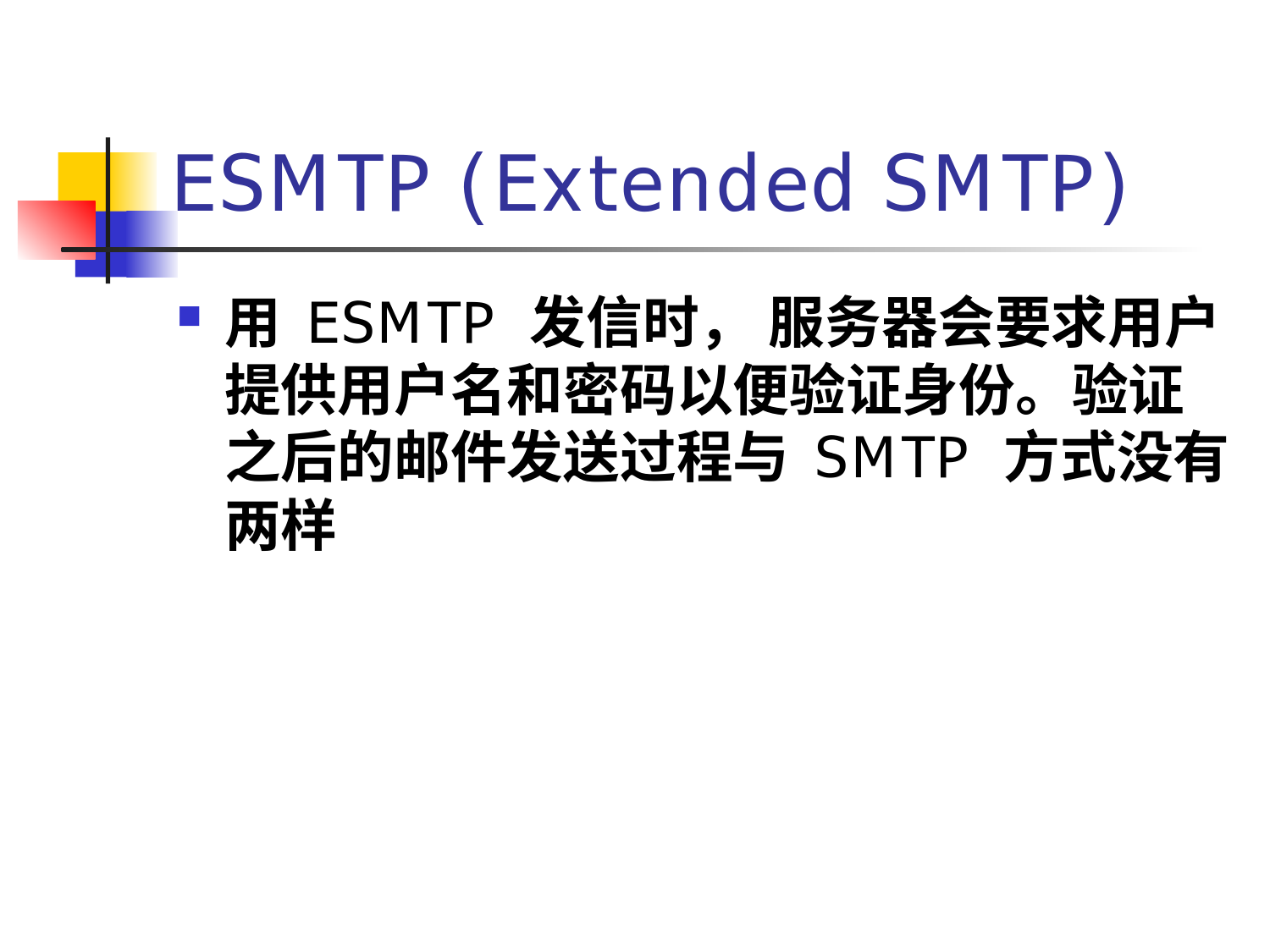

# ESMTP (Extended SMTP)
用 ESMTP 发信时， 服务器会要求用户提供用户名和密码以便验证身份。验证之后的邮件发送过程与 SMTP 方式没有两样